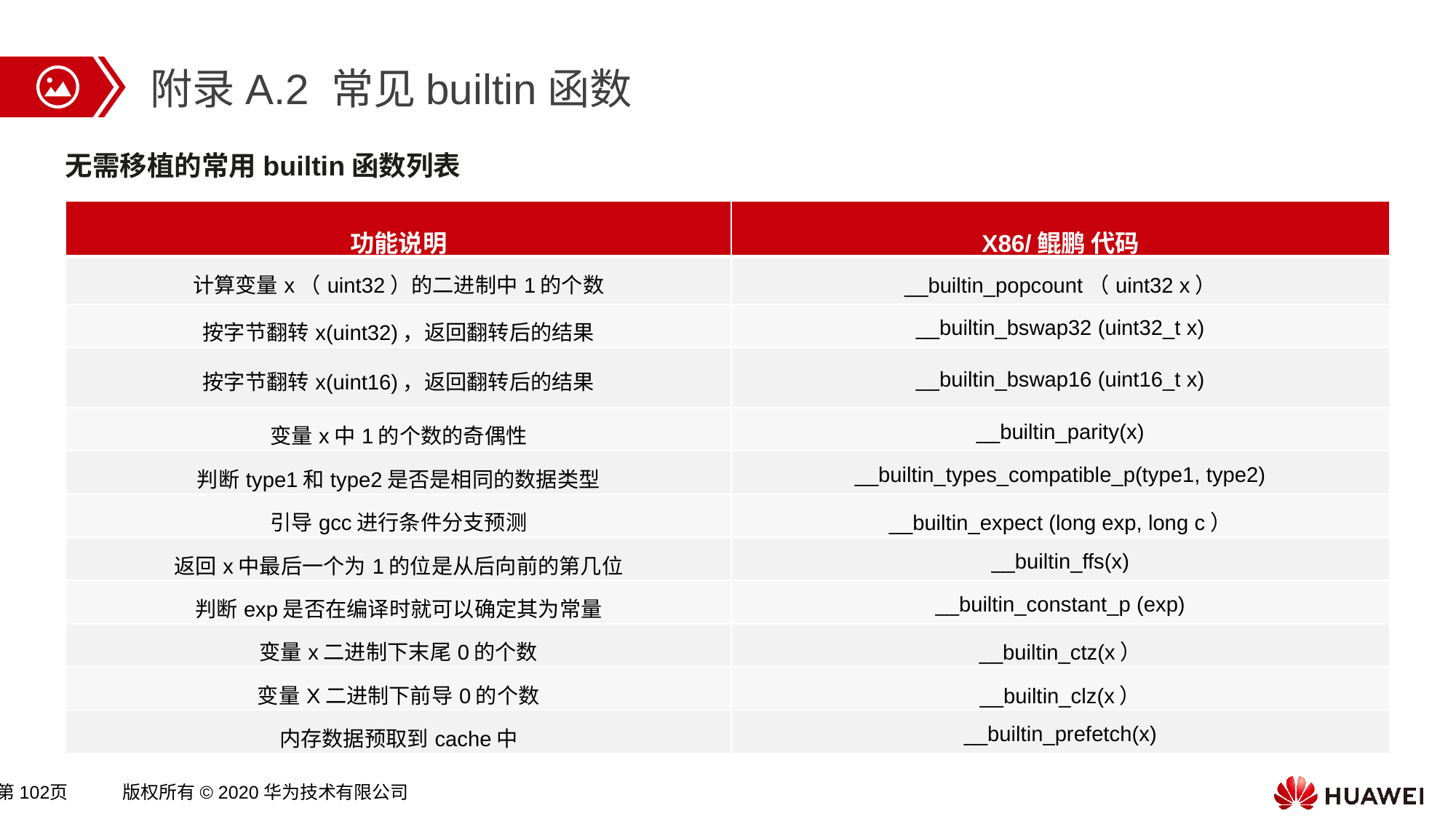

附录A.2 常见builtin函数

无需移植的常用builtin函数列表
| 功能说明 | X86/鲲鹏 代码 |
| --- | --- |
| 计算变量x（uint32）的二进制中1的个数 | \_\_builtin\_popcount（uint32 x） |
| 按字节翻转x(uint32)，返回翻转后的结果 | \_\_builtin\_bswap32 (uint32\_t x) |
| 按字节翻转x(uint16)，返回翻转后的结果 | \_\_builtin\_bswap16 (uint16\_t x) |
| 变量x中1的个数的奇偶性 | \_\_builtin\_parity(x) |
| 判断type1和type2是否是相同的数据类型 | \_\_builtin\_types\_compatible\_p(type1, type2) |
| 引导gcc进行条件分支预测 | \_\_builtin\_expect (long exp, long c） |
| 返回x中最后一个为1的位是从后向前的第几位 | \_\_builtin\_ffs(x) |
| 判断exp是否在编译时就可以确定其为常量 | \_\_builtin\_constant\_p (exp) |
| 变量x二进制下末尾0的个数 | \_\_builtin\_ctz(x） |
| 变量X二进制下前导0的个数 | \_\_builtin\_clz(x） |
| 内存数据预取到cache中 | \_\_builtin\_prefetch(x) |